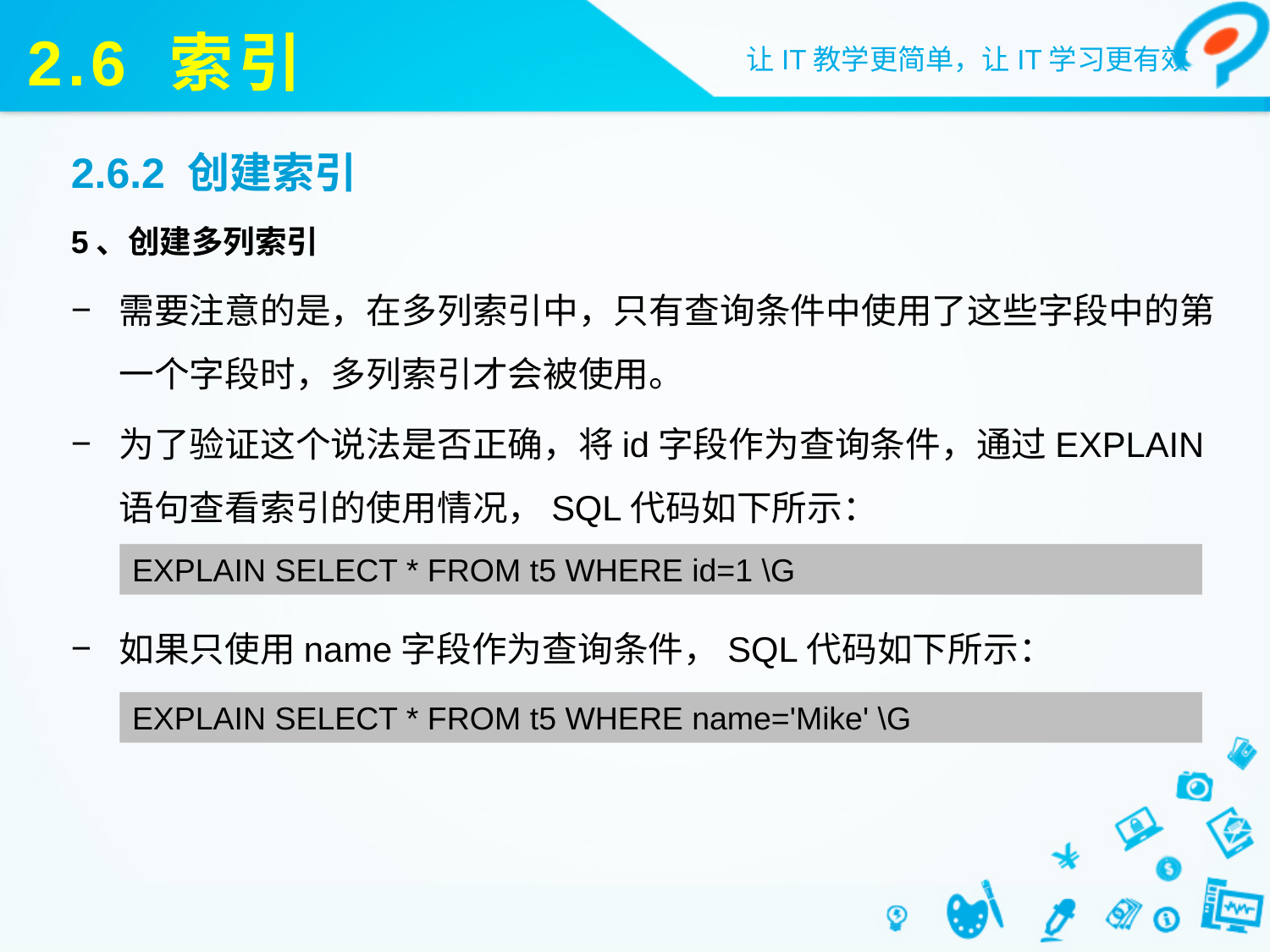

# 2.6 索引
2.6.2 创建索引
5、创建多列索引
需要注意的是，在多列索引中，只有查询条件中使用了这些字段中的第一个字段时，多列索引才会被使用。
为了验证这个说法是否正确，将id字段作为查询条件，通过EXPLAIN语句查看索引的使用情况，SQL代码如下所示：

如果只使用name字段作为查询条件，SQL代码如下所示：

EXPLAIN SELECT * FROM t5 WHERE id=1 \G
EXPLAIN SELECT * FROM t5 WHERE name='Mike' \G